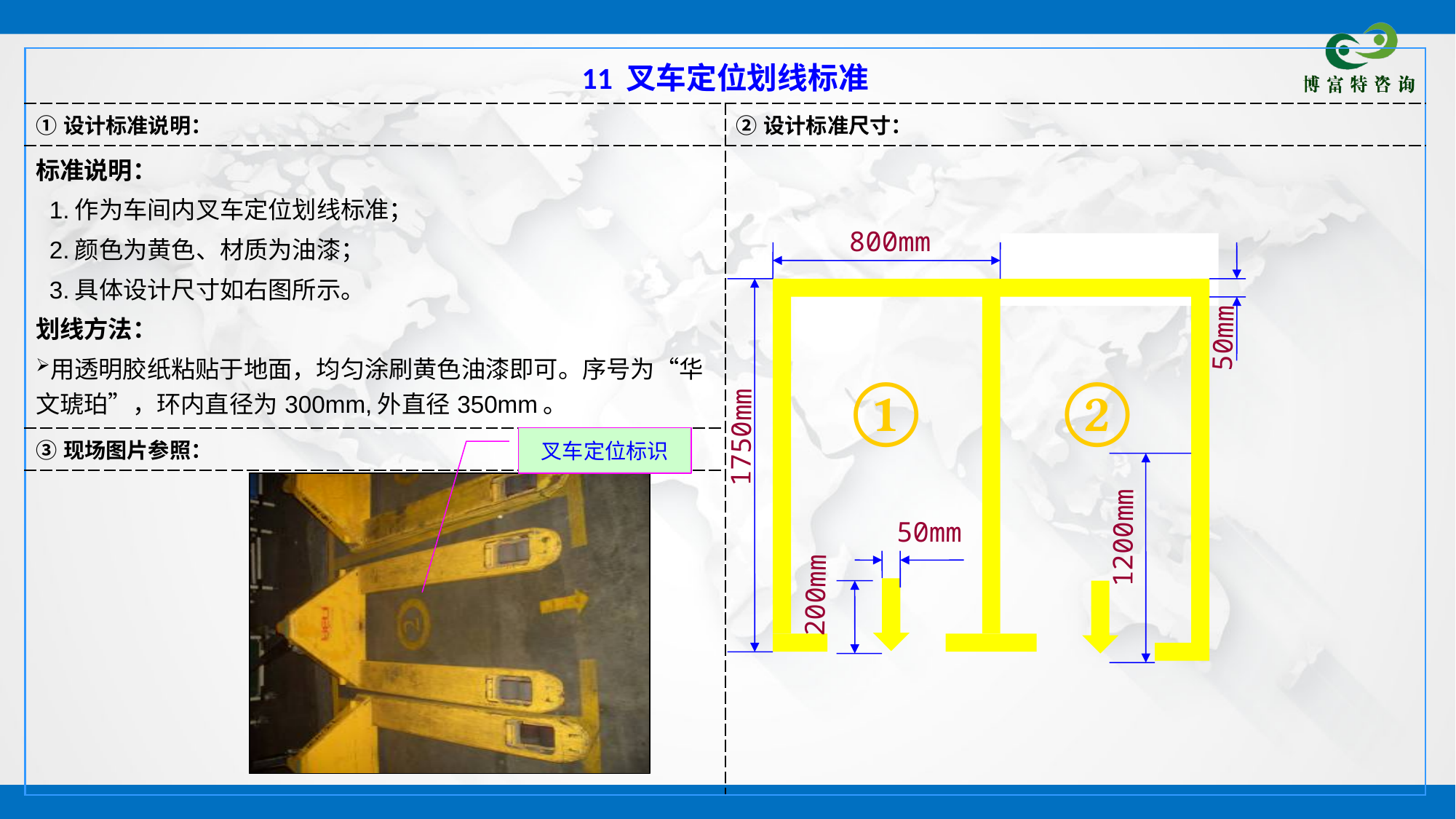

| 11 叉车定位划线标准 |  |
| --- | --- |
| ①设计标准说明： | ②设计标准尺寸： |
| 标准说明： 1.作为车间内叉车定位划线标准； 2.颜色为黄色、材质为油漆； 3.具体设计尺寸如右图所示。 划线方法： 用透明胶纸粘贴于地面，均匀涂刷黄色油漆即可。序号为“华文琥珀”，环内直径为300mm,外直径350mm。 |  |
| ③现场图片参照： |  |
|  |  |
800mm

50mm
①
②
1750mm

50mm
1200mm

200mm

叉车定位标识